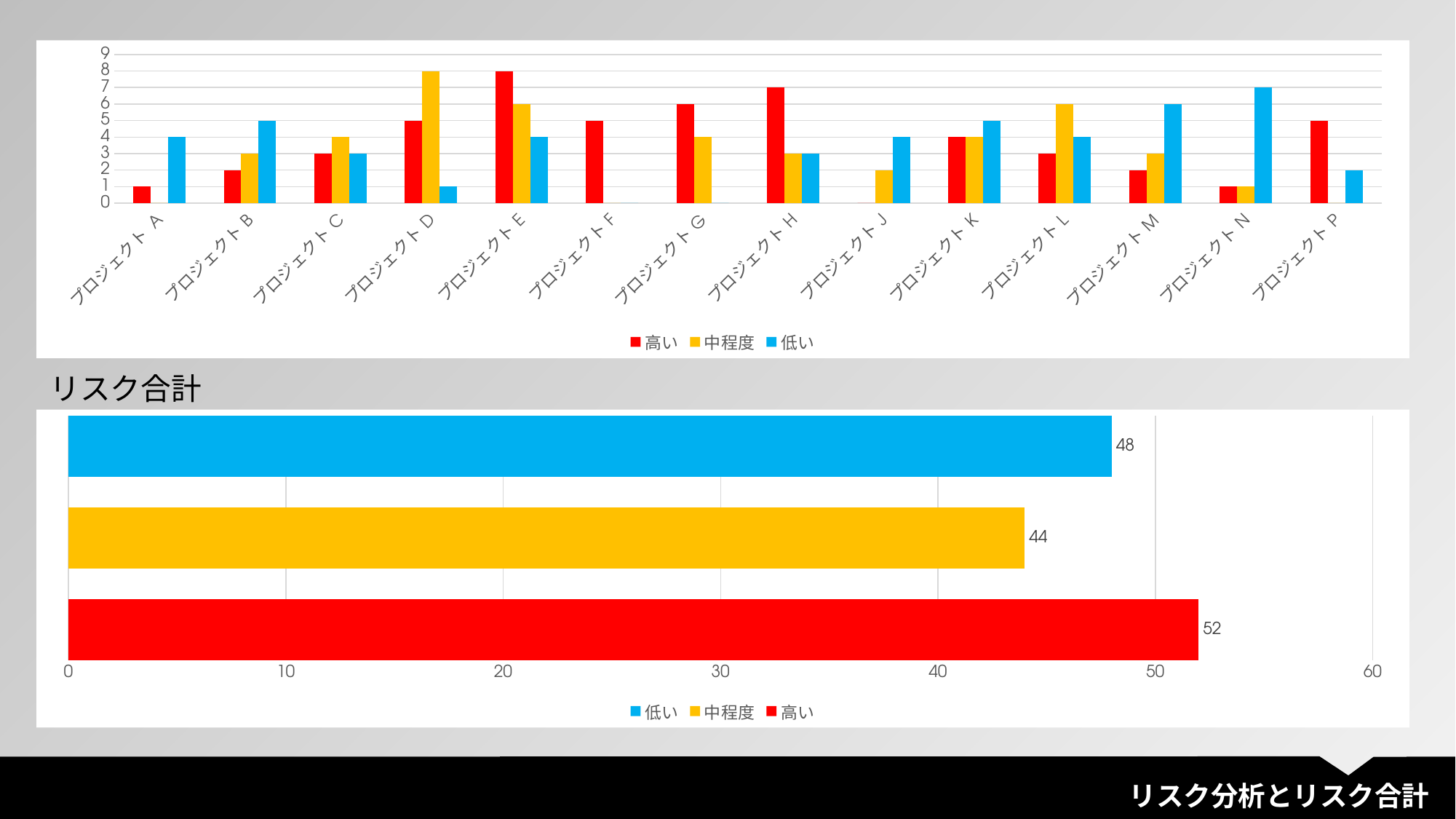

### Chart

| Category | 高い | 中程度 | 低い |
|---|---|---|---|
| プロジェクト A | 1.0 | 0.0 | 4.0 |
| プロジェクトB | 2.0 | 3.0 | 5.0 |
| プロジェクトC | 3.0 | 4.0 | 3.0 |
| プロジェクトD | 5.0 | 8.0 | 1.0 |
| プロジェクトE | 8.0 | 6.0 | 4.0 |
| プロジェクトF | 5.0 | 0.0 | 0.0 |
| プロジェクトG | 6.0 | 4.0 | 0.0 |
| プロジェクトH | 7.0 | 3.0 | 3.0 |
| プロジェクトJ | 0.0 | 2.0 | 4.0 |
| プロジェクトK | 4.0 | 4.0 | 5.0 |
| プロジェクトL | 3.0 | 6.0 | 4.0 |
| プロジェクトM | 2.0 | 3.0 | 6.0 |
| プロジェクトN | 1.0 | 1.0 | 7.0 |
| プロジェクトP | 5.0 | 0.0 | 2.0 |
リスク合計

### Chart

| Category | 高い | 中程度 | 低い |
|---|---|---|---|
リスク分析とリスク合計